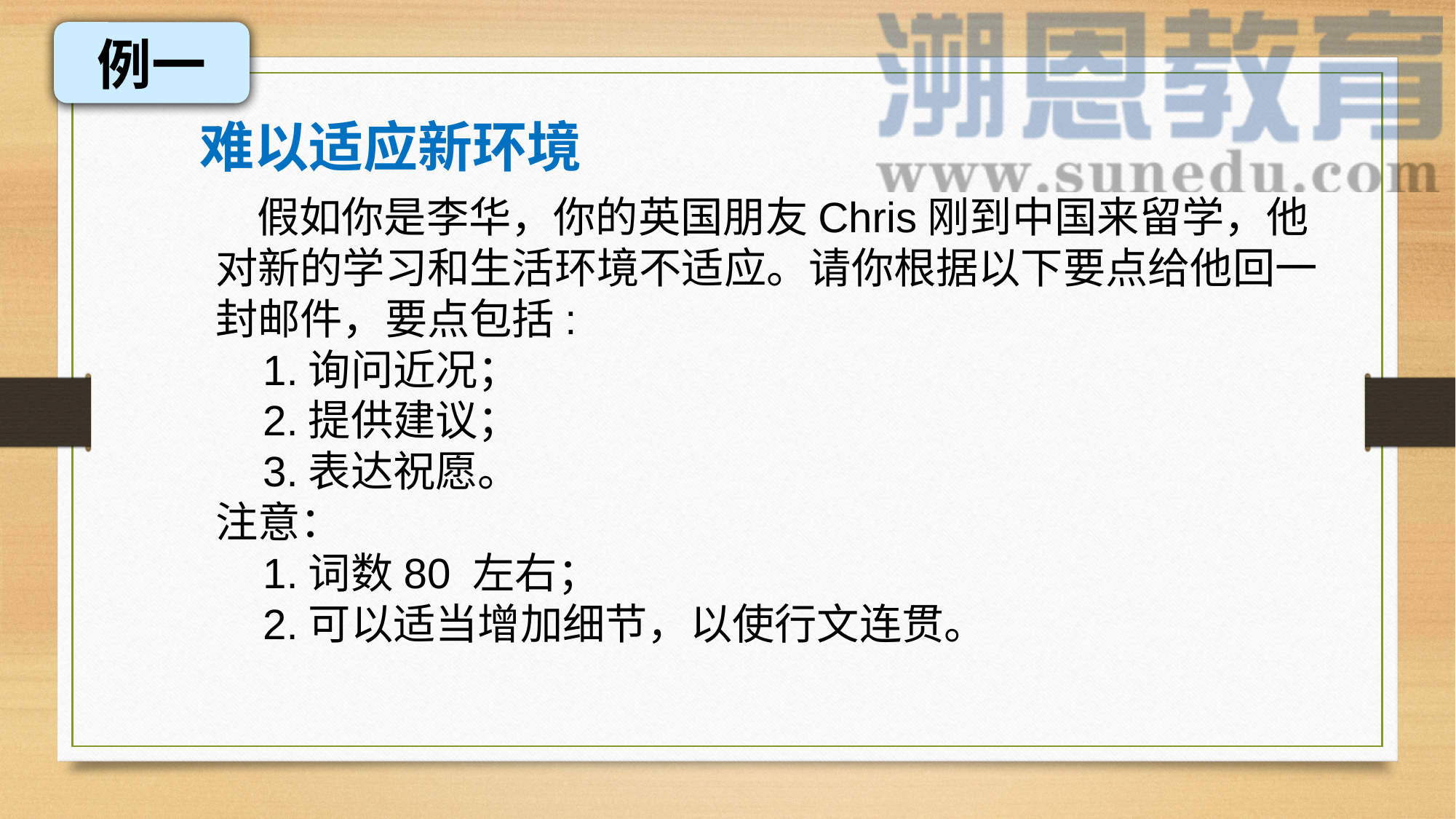

例一
难以适应新环境
    假如你是李华，你的英国朋友Chris刚到中国来留学，他对新的学习和生活环境不适应。请你根据以下要点给他回一封邮件，要点包括:
    1.询问近况；
    2.提供建议；
    3.表达祝愿。
注意：
    1.词数80 左右；
    2.可以适当增加细节，以使行文连贯。